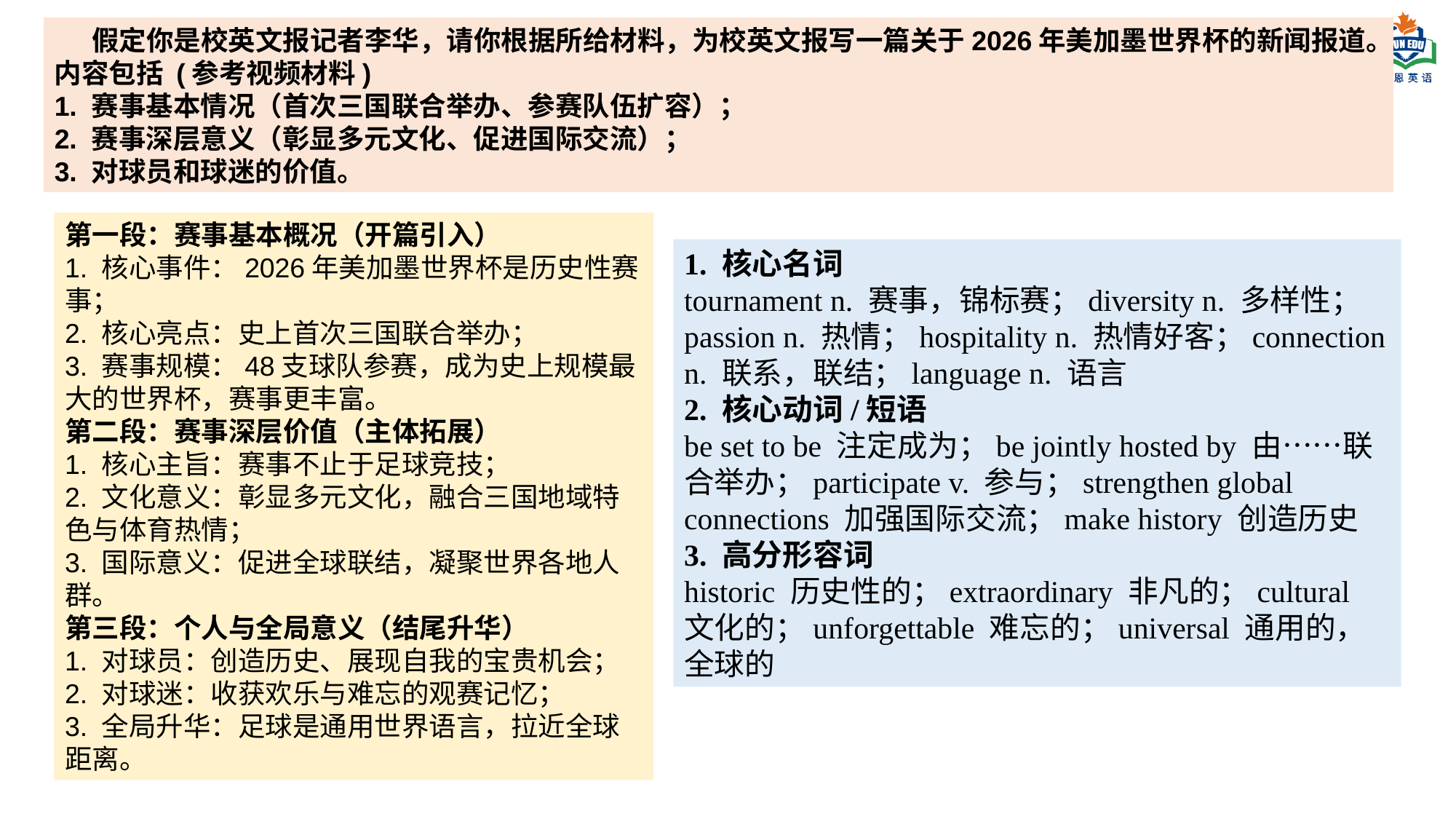

假定你是校英文报记者李华，请你根据所给材料，为校英文报写一篇关于2026年美加墨世界杯的新闻报道。
内容包括 (参考视频材料)
1. 赛事基本情况（首次三国联合举办、参赛队伍扩容）；
2. 赛事深层意义（彰显多元文化、促进国际交流）；
3. 对球员和球迷的价值。
第一段：赛事基本概况（开篇引入）
1. 核心事件：2026年美加墨世界杯是历史性赛事；
2. 核心亮点：史上首次三国联合举办；
3. 赛事规模：48支球队参赛，成为史上规模最大的世界杯，赛事更丰富。
第二段：赛事深层价值（主体拓展）
1. 核心主旨：赛事不止于足球竞技；
2. 文化意义：彰显多元文化，融合三国地域特色与体育热情；
3. 国际意义：促进全球联结，凝聚世界各地人群。
第三段：个人与全局意义（结尾升华）
1. 对球员：创造历史、展现自我的宝贵机会；
2. 对球迷：收获欢乐与难忘的观赛记忆；
3. 全局升华：足球是通用世界语言，拉近全球距离。
1. 核心名词
tournament n. 赛事，锦标赛；diversity n. 多样性；passion n. 热情；hospitality n. 热情好客；connection n. 联系，联结；language n. 语言
2. 核心动词/短语
be set to be 注定成为；be jointly hosted by 由……联合举办；participate v. 参与；strengthen global connections 加强国际交流；make history 创造历史
3. 高分形容词
historic 历史性的；extraordinary 非凡的；cultural 文化的；unforgettable 难忘的；universal 通用的，全球的